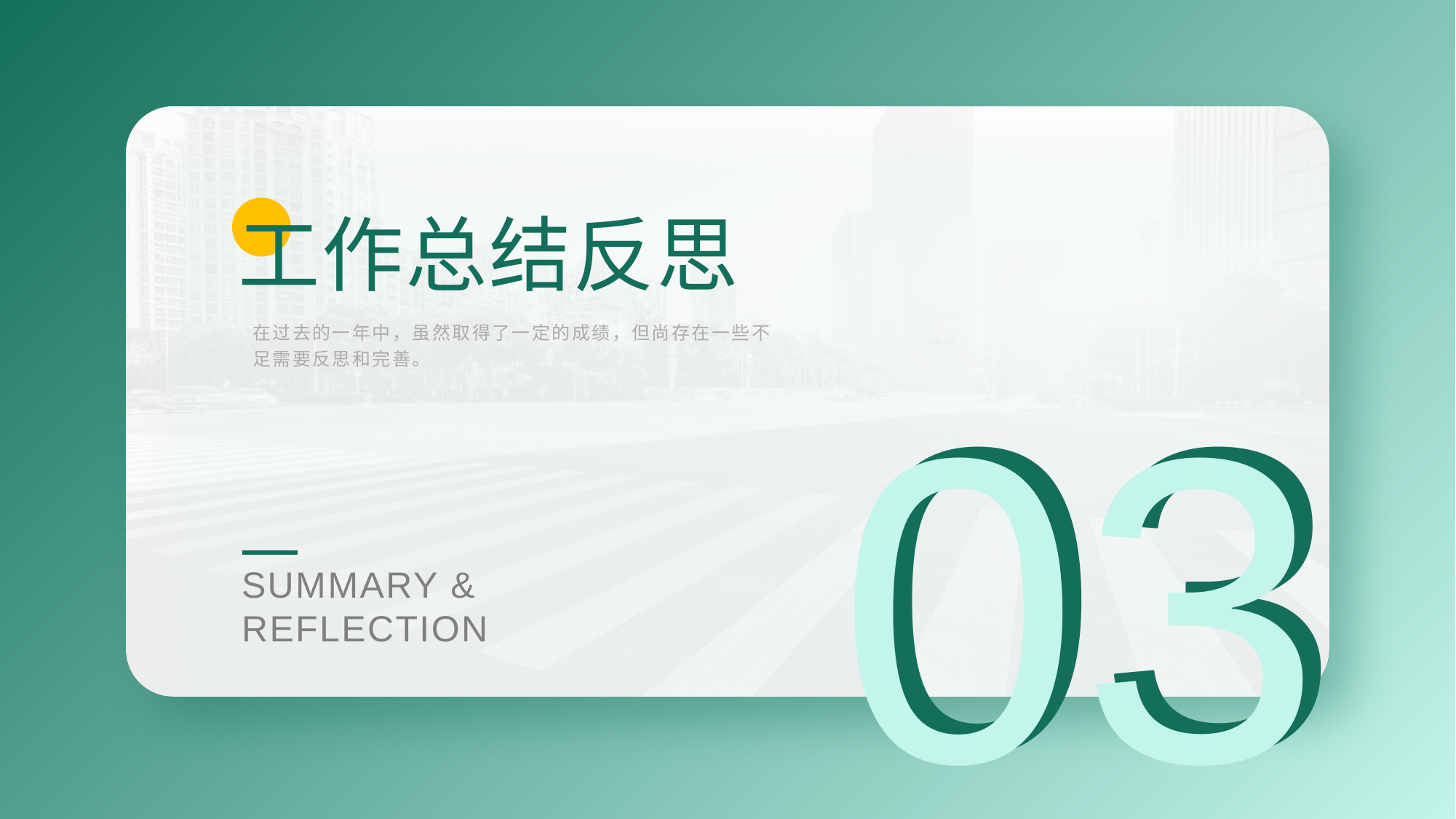

工作总结反思
03
03
03
在过去的一年中，虽然取得了一定的成绩，但尚存在一些不足需要反思和完善。
SUMMARY & REFLECTION